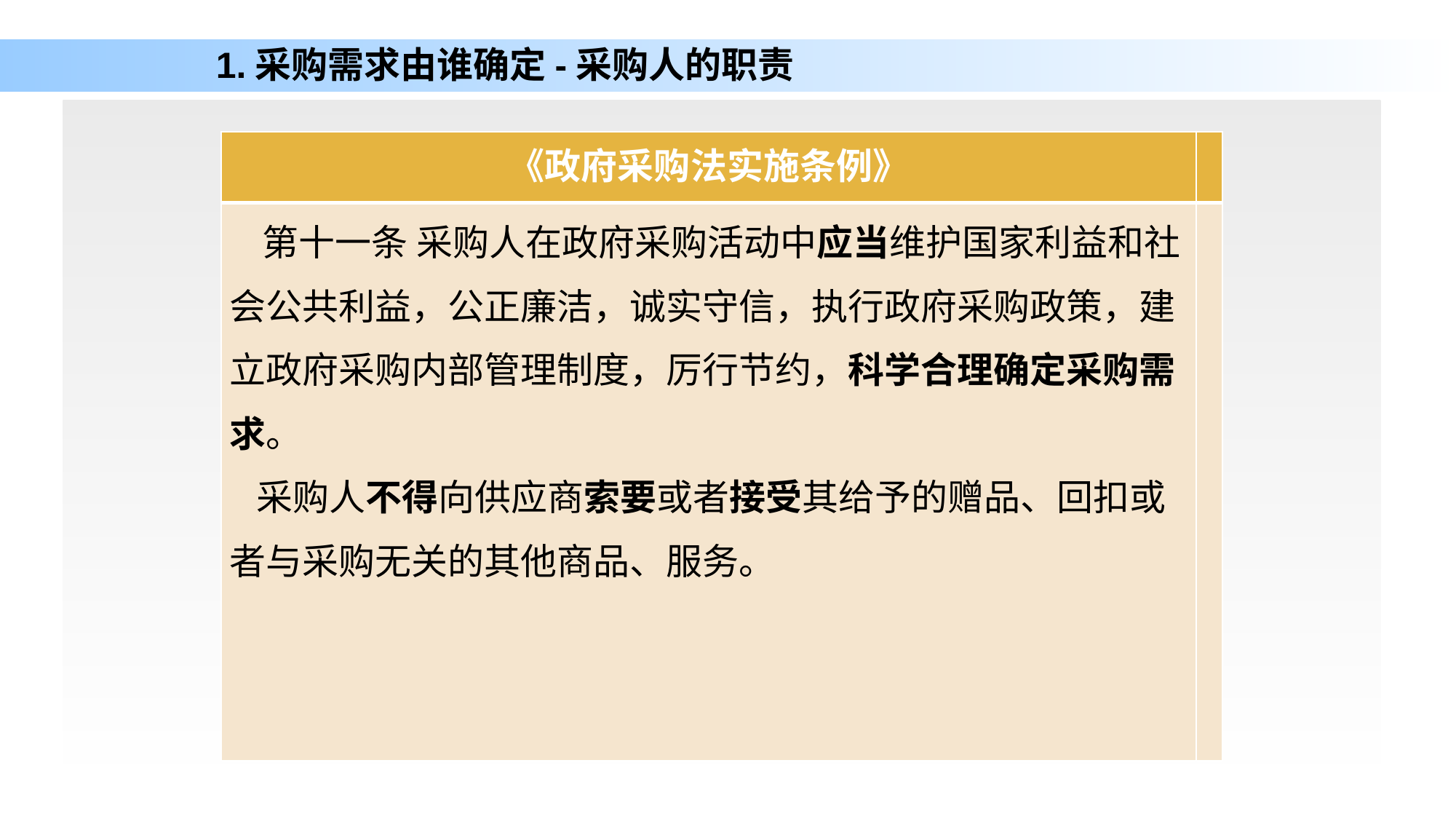

# 1.采购需求由谁确定-采购人的职责
| 《政府采购法实施条例》 |  |
| --- | --- |
| 第十一条 采购人在政府采购活动中应当维护国家利益和社会公共利益，公正廉洁，诚实守信，执行政府采购政策，建立政府采购内部管理制度，厉行节约，科学合理确定采购需求。 采购人不得向供应商索要或者接受其给予的赠品、回扣或者与采购无关的其他商品、服务。 |  |